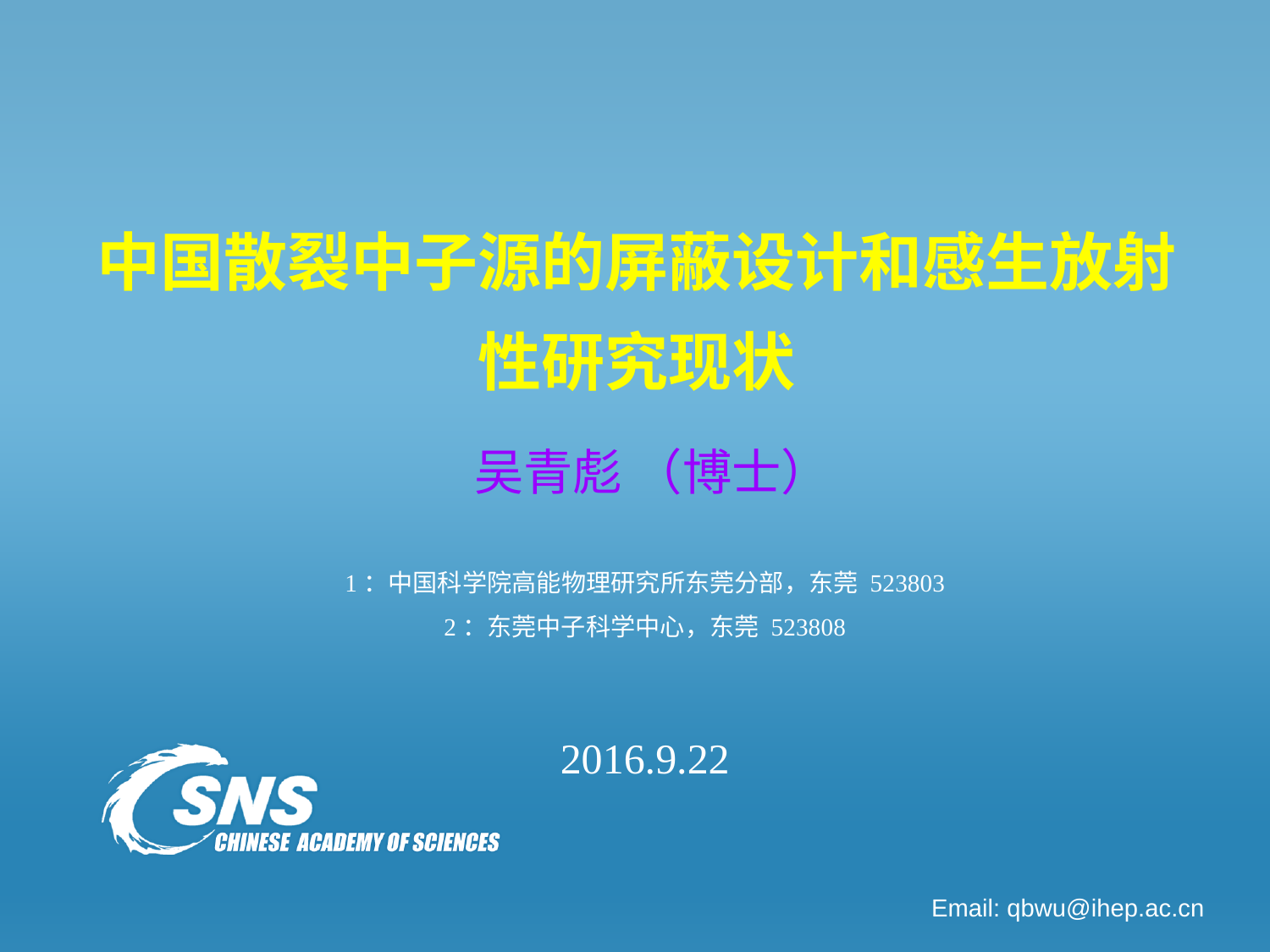

# 中国散裂中子源的屏蔽设计和感生放射性研究现状
吴青彪 （博士）
1：中国科学院高能物理研究所东莞分部，东莞 523803
2：东莞中子科学中心，东莞 523808
2016.9.22
Email: qbwu@ihep.ac.cn